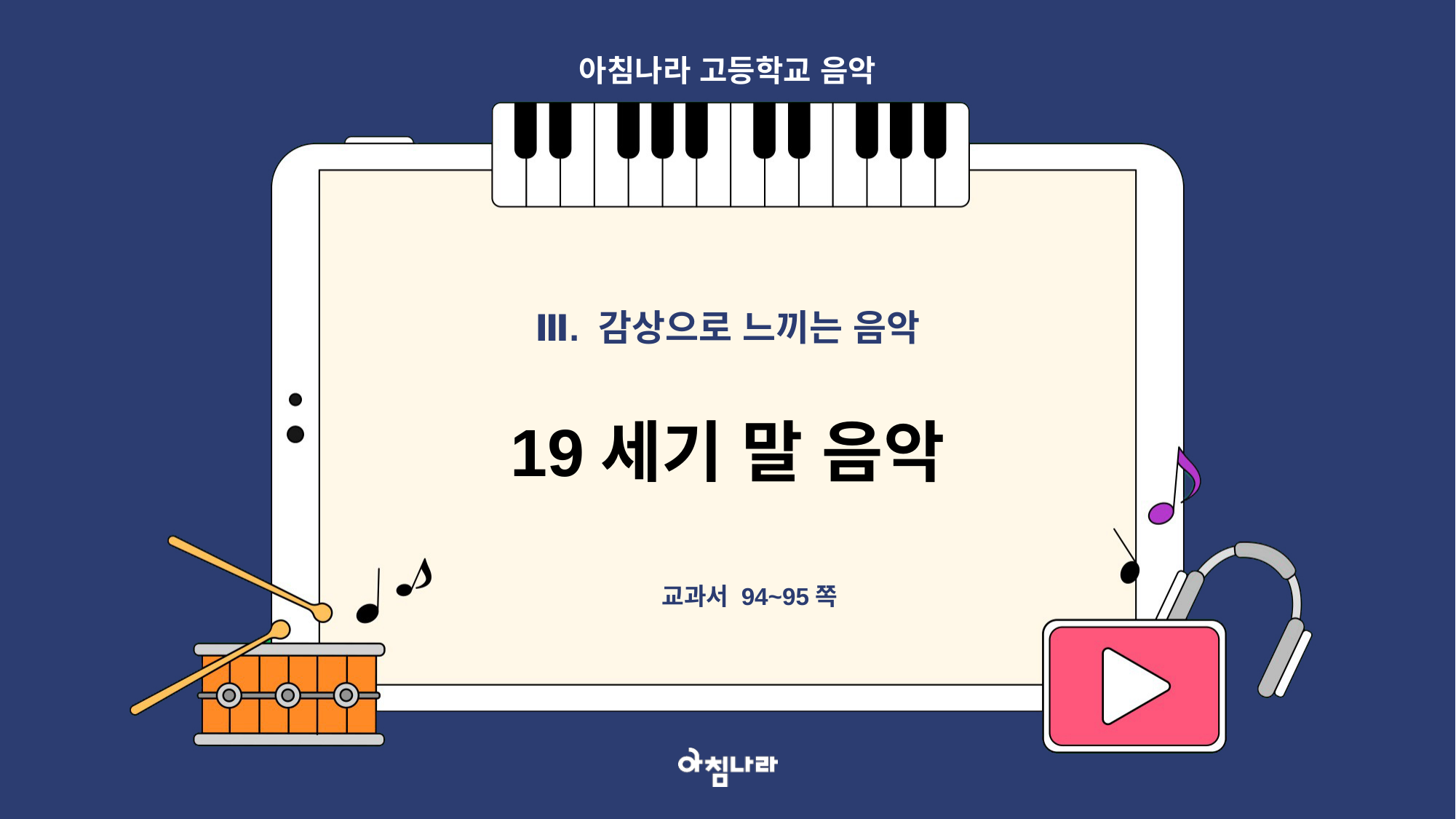

아침나라 고등학교 음악

Ⅲ. 감상으로 느끼는 음악
19세기 말 음악
교과서 94~95쪽